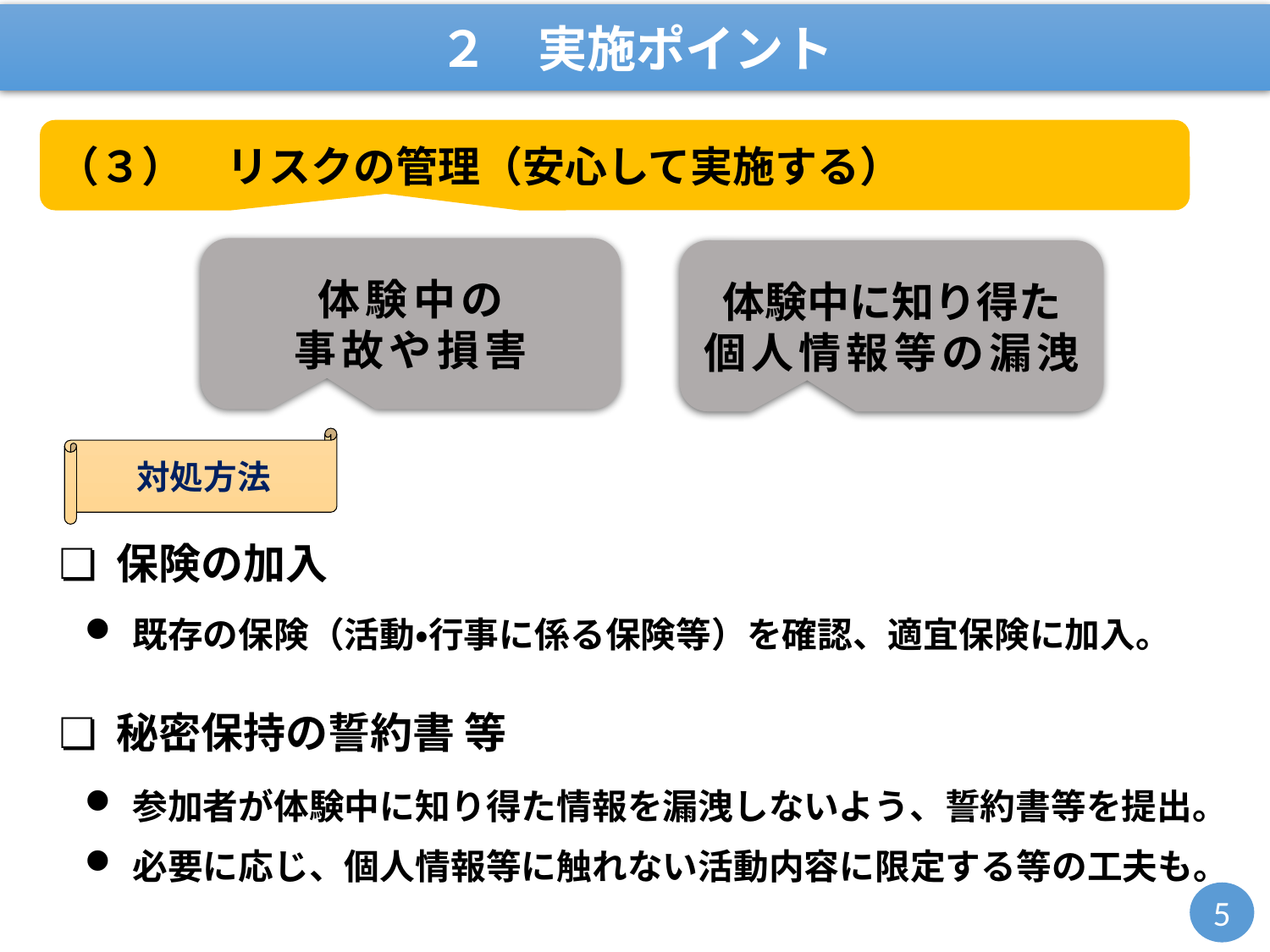

２　実施ポイント
（３）　リスクの管理（安心して実施する）
体験中の
事故や損害
体験中に知り得た
個人情報等の漏洩
対処方法
❏ 保険の加入
既存の保険（活動・行事に係る保険等）を確認、適宜保険に加入。
❏ 秘密保持の誓約書 等
参加者が体験中に知り得た情報を漏洩しないよう、誓約書等を提出。

必要に応じ、個人情報等に触れない活動内容に限定する等の工夫も。

5